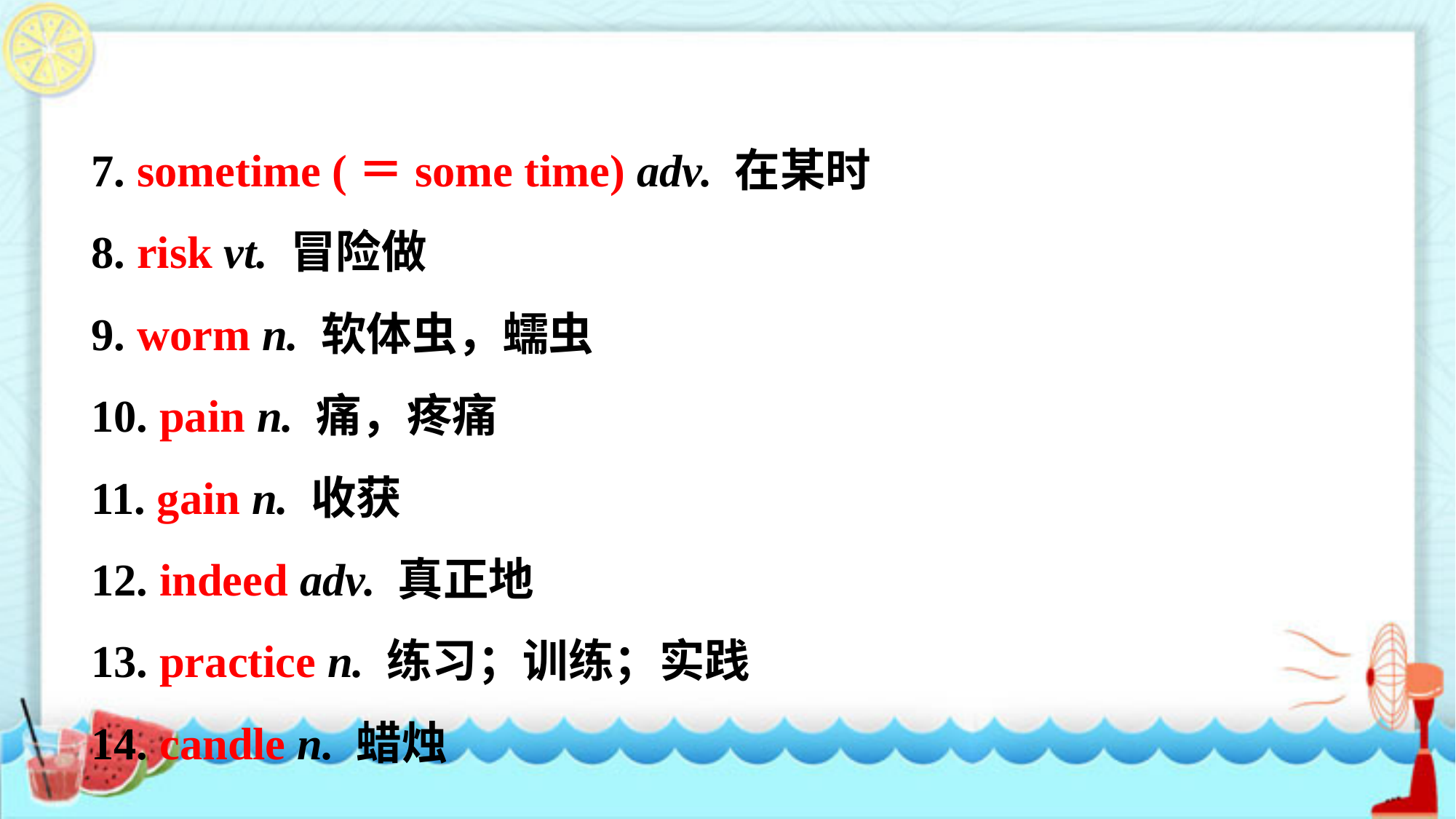

7. sometime (＝some time) adv. 在某时
8. risk vt. 冒险做
9. worm n. 软体虫，蠕虫
10. pain n. 痛，疼痛
11. gain n. 收获
12. indeed adv. 真正地
13. practice n. 练习；训练；实践
14. candle n. 蜡烛